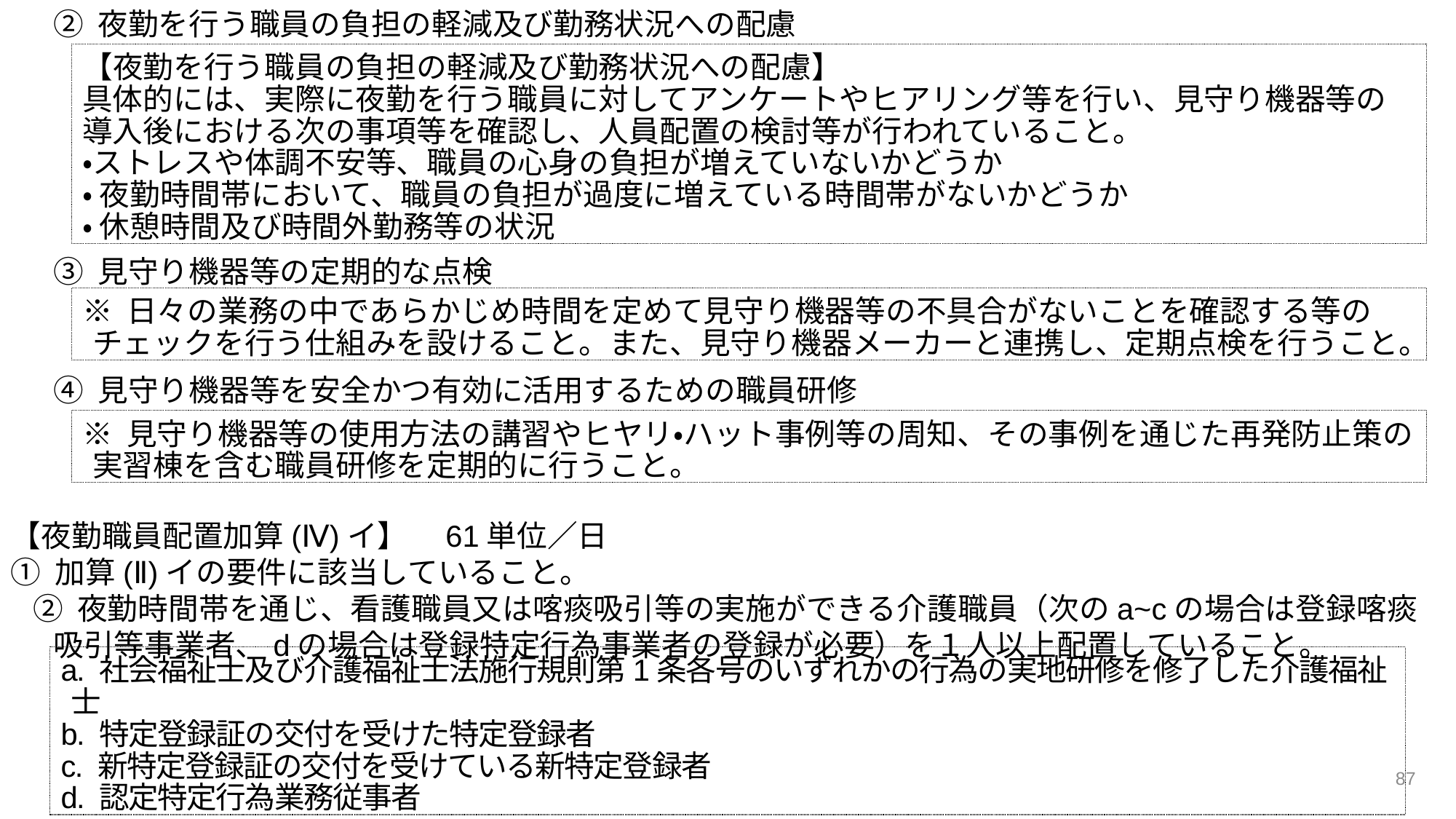

② 夜勤を行う職員の負担の軽減及び勤務状況への配慮

③ 見守り機器等の定期的な点検

④ 見守り機器等を安全かつ有効に活用するための職員研修

【夜勤職員配置加算(Ⅳ)イ】　61単位／日
① 加算(Ⅱ)イの要件に該当していること。
② 夜勤時間帯を通じ、看護職員又は喀痰吸引等の実施ができる介護職員（次のa~cの場合は登録喀痰吸引等事業者、dの場合は登録特定行為事業者の登録が必要）を１人以上配置していること。
【夜勤を行う職員の負担の軽減及び勤務状況への配慮】
具体的には、実際に夜勤を行う職員に対してアンケートやヒアリング等を行い、見守り機器等の導入後における次の事項等を確認し、人員配置の検討等が行われていること。
・ストレスや体調不安等、職員の心身の負担が増えていないかどうか
・ 夜勤時間帯において、職員の負担が過度に増えている時間帯がないかどうか
・ 休憩時間及び時間外勤務等の状況
※ 日々の業務の中であらかじめ時間を定めて見守り機器等の不具合がないことを確認する等のチェックを行う仕組みを設けること。また、見守り機器メーカーと連携し、定期点検を行うこと。
※ 見守り機器等の使用方法の講習やヒヤリ・ハット事例等の周知、その事例を通じた再発防止策の実習棟を含む職員研修を定期的に行うこと。
a. 社会福祉士及び介護福祉士法施行規則第1条各号のいずれかの行為の実地研修を修了した介護福祉士
b. 特定登録証の交付を受けた特定登録者
c. 新特定登録証の交付を受けている新特定登録者
d. 認定特定行為業務従事者
87